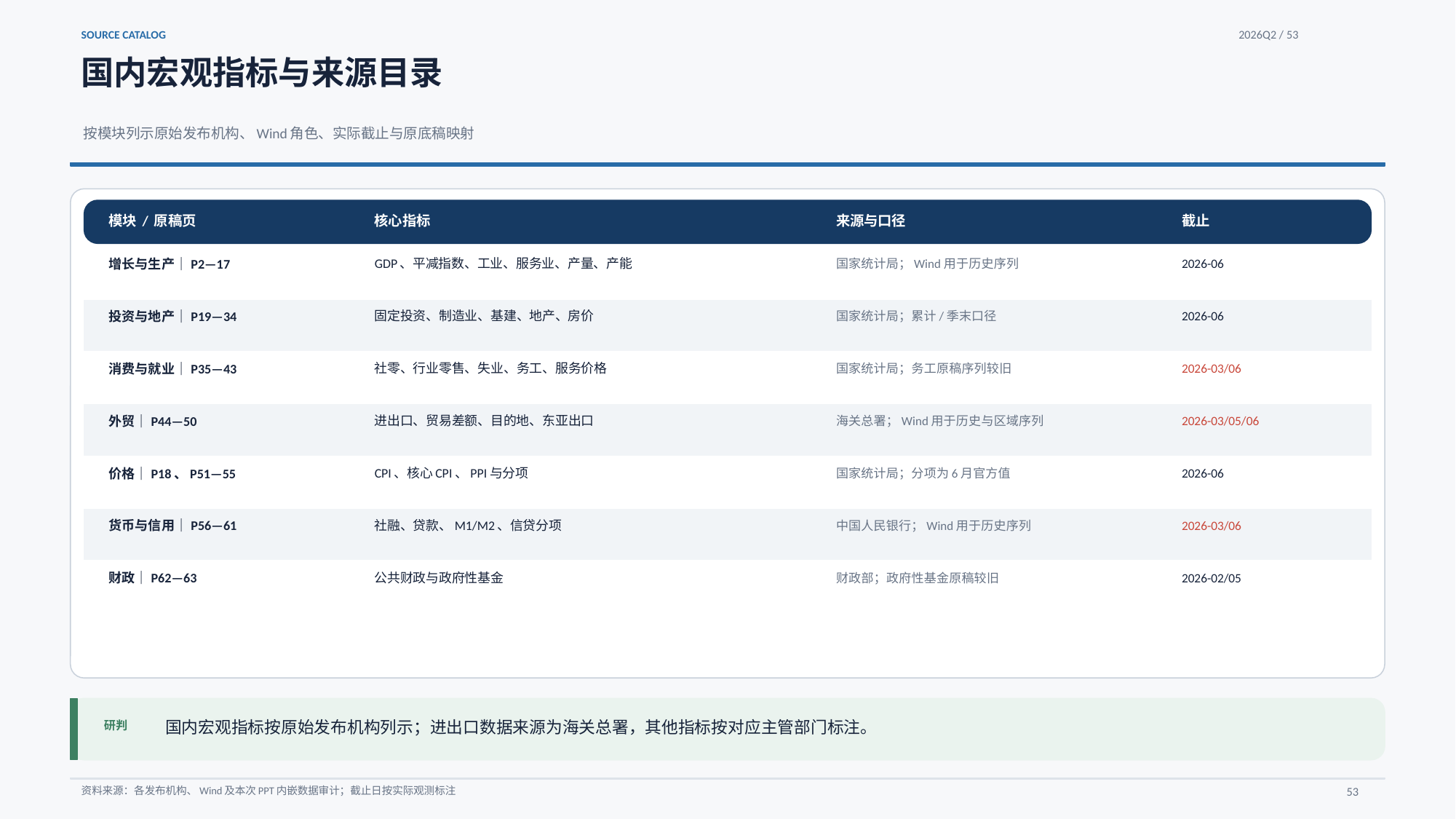

SOURCE CATALOG
2026Q2 / 53
国内宏观指标与来源目录
按模块列示原始发布机构、Wind角色、实际截止与原底稿映射

模块 / 原稿页
核心指标
来源与口径
截止
增长与生产｜P2—17
GDP、平减指数、工业、服务业、产量、产能
国家统计局；Wind用于历史序列
2026-06

投资与地产｜P19—34
固定投资、制造业、基建、地产、房价
国家统计局；累计/季末口径
2026-06
消费与就业｜P35—43
社零、行业零售、失业、务工、服务价格
国家统计局；务工原稿序列较旧
2026-03/06

外贸｜P44—50
进出口、贸易差额、目的地、东亚出口
海关总署；Wind用于历史与区域序列
2026-03/05/06
价格｜P18、P51—55
CPI、核心CPI、PPI与分项
国家统计局；分项为6月官方值
2026-06

货币与信用｜P56—61
社融、贷款、M1/M2、信贷分项
中国人民银行；Wind用于历史序列
2026-03/06
财政｜P62—63
公共财政与政府性基金
财政部；政府性基金原稿较旧
2026-02/05

国内宏观指标按原始发布机构列示；进出口数据来源为海关总署，其他指标按对应主管部门标注。
研判

资料来源：各发布机构、Wind及本次PPT内嵌数据审计；截止日按实际观测标注
53